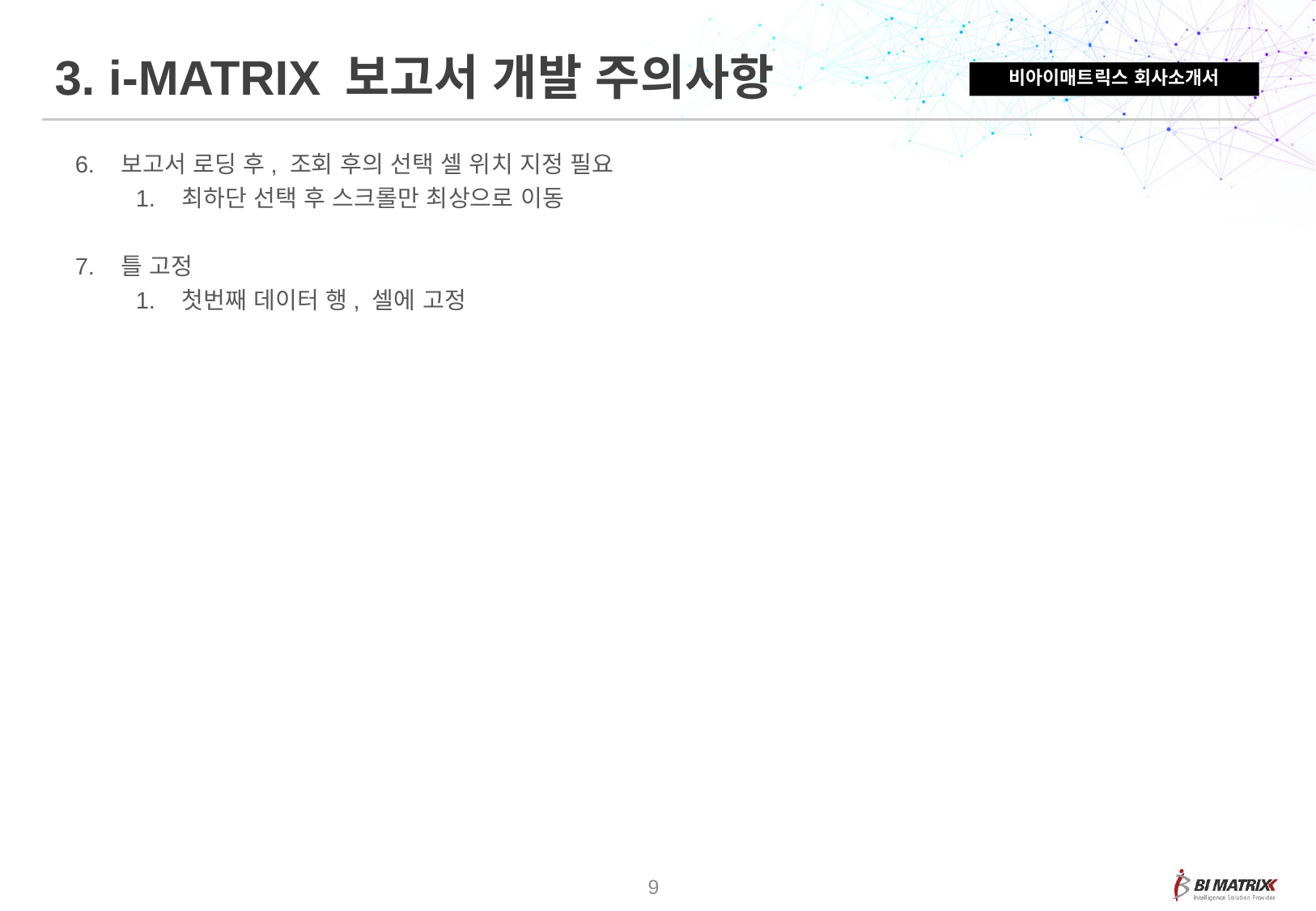

3. i-MATRIX 보고서 개발 주의사항
비아이매트릭스 회사소개서
보고서 로딩 후, 조회 후의 선택 셀 위치 지정 필요
최하단 선택 후 스크롤만 최상으로 이동

틀 고정
첫번째 데이터 행, 셀에 고정
9